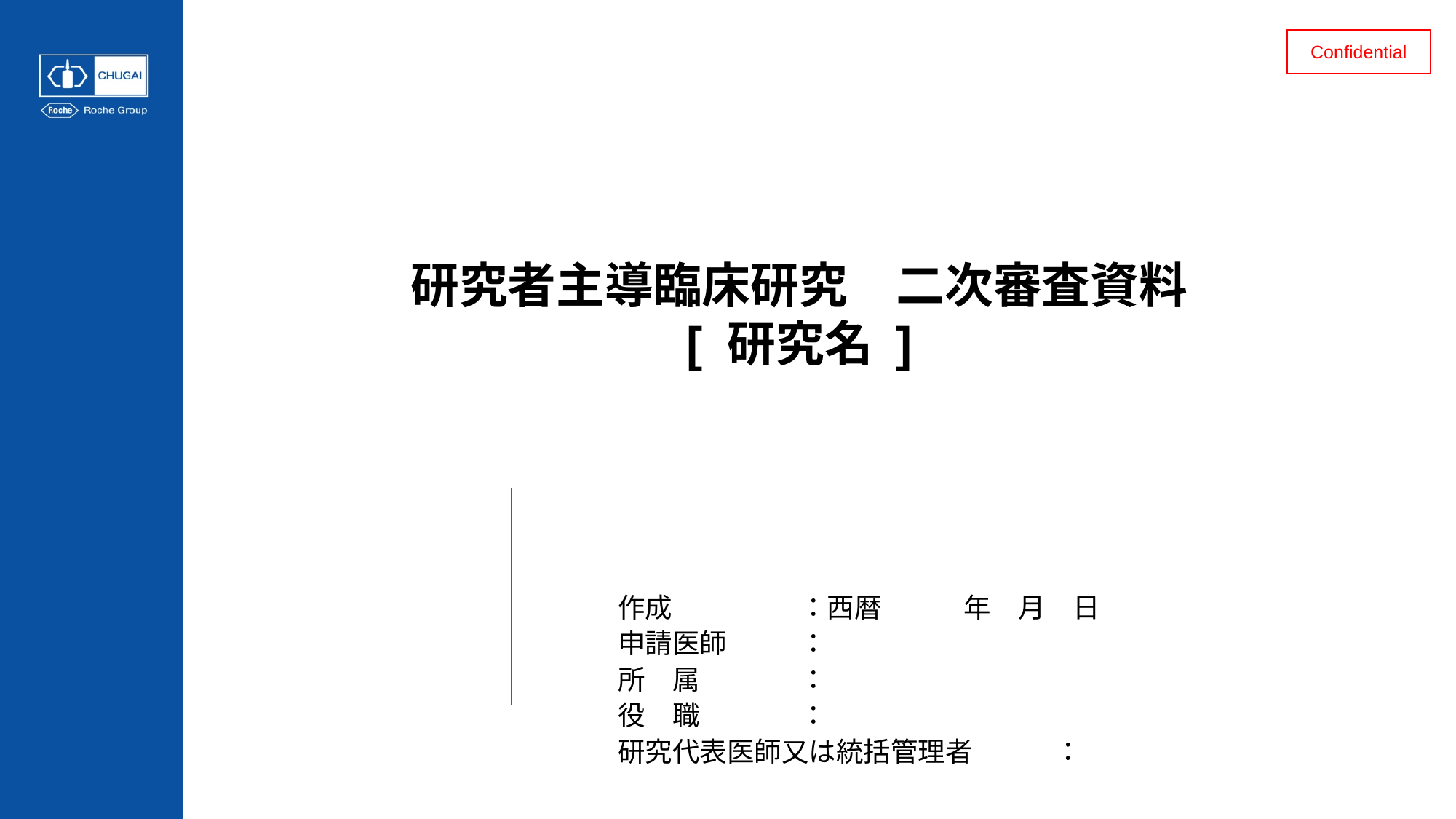

# 研究者主導臨床研究　二次審査資料 [ 研究名 ]
作成	：西暦　　　年　月　日
申請医師	：
所　属	：
役　職	：
研究代表医師又は統括管理者	：